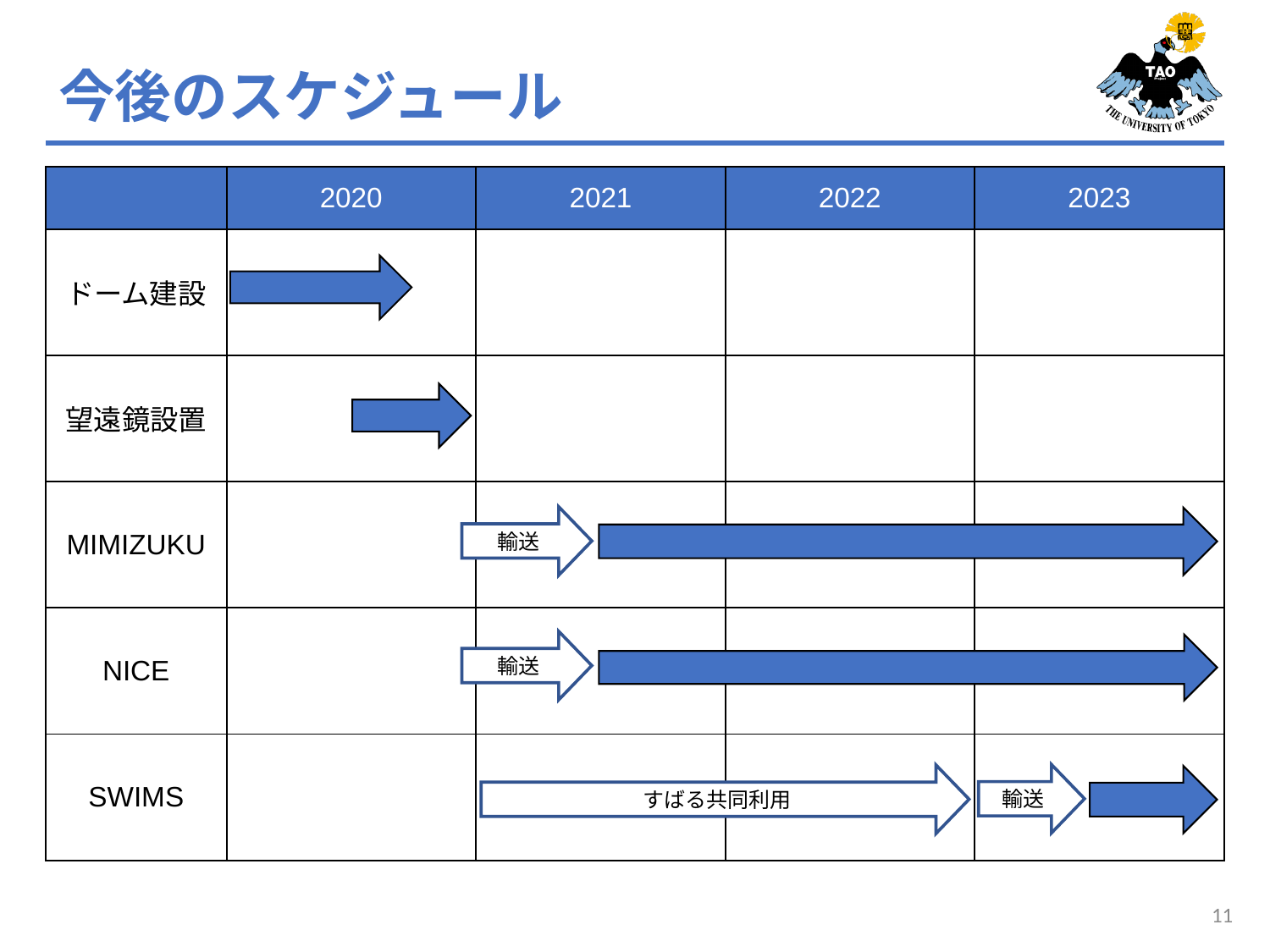

# 今後のスケジュール
|  | 2020 | 2021 | 2022 | 2023 |
| --- | --- | --- | --- | --- |
| ドーム建設 |  |  |  |  |
| 望遠鏡設置 |  |  |  |  |
| MIMIZUKU |  |  |  |  |
| NICE |  |  |  |  |
| SWIMS |  |  |  |  |

輸送

輸送

輸送
すばる共同利用

11